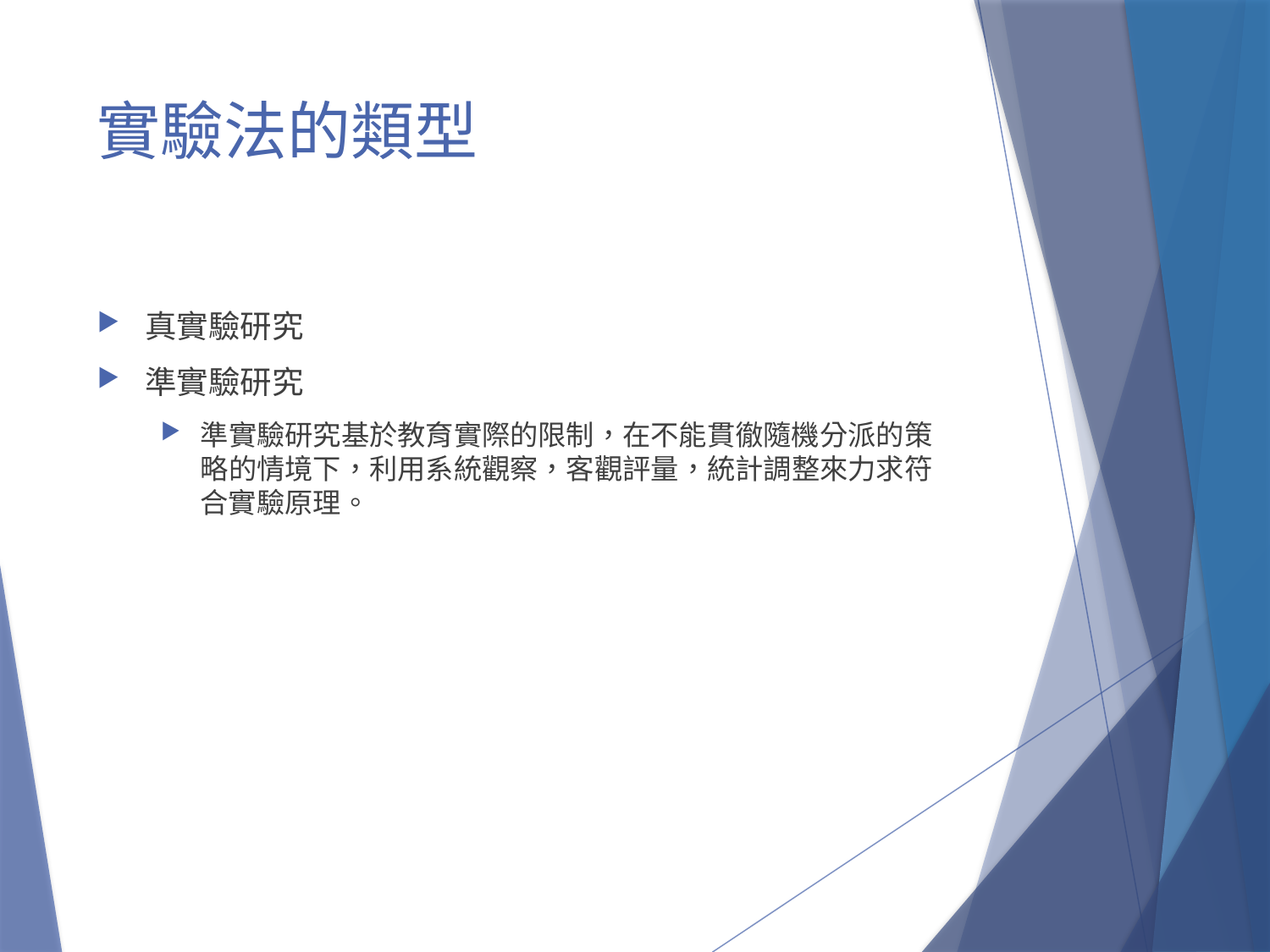

# 實驗法的類型
真實驗研究
準實驗研究
準實驗研究基於教育實際的限制，在不能貫徹隨機分派的策略的情境下，利用系統觀察，客觀評量，統計調整來力求符合實驗原理。